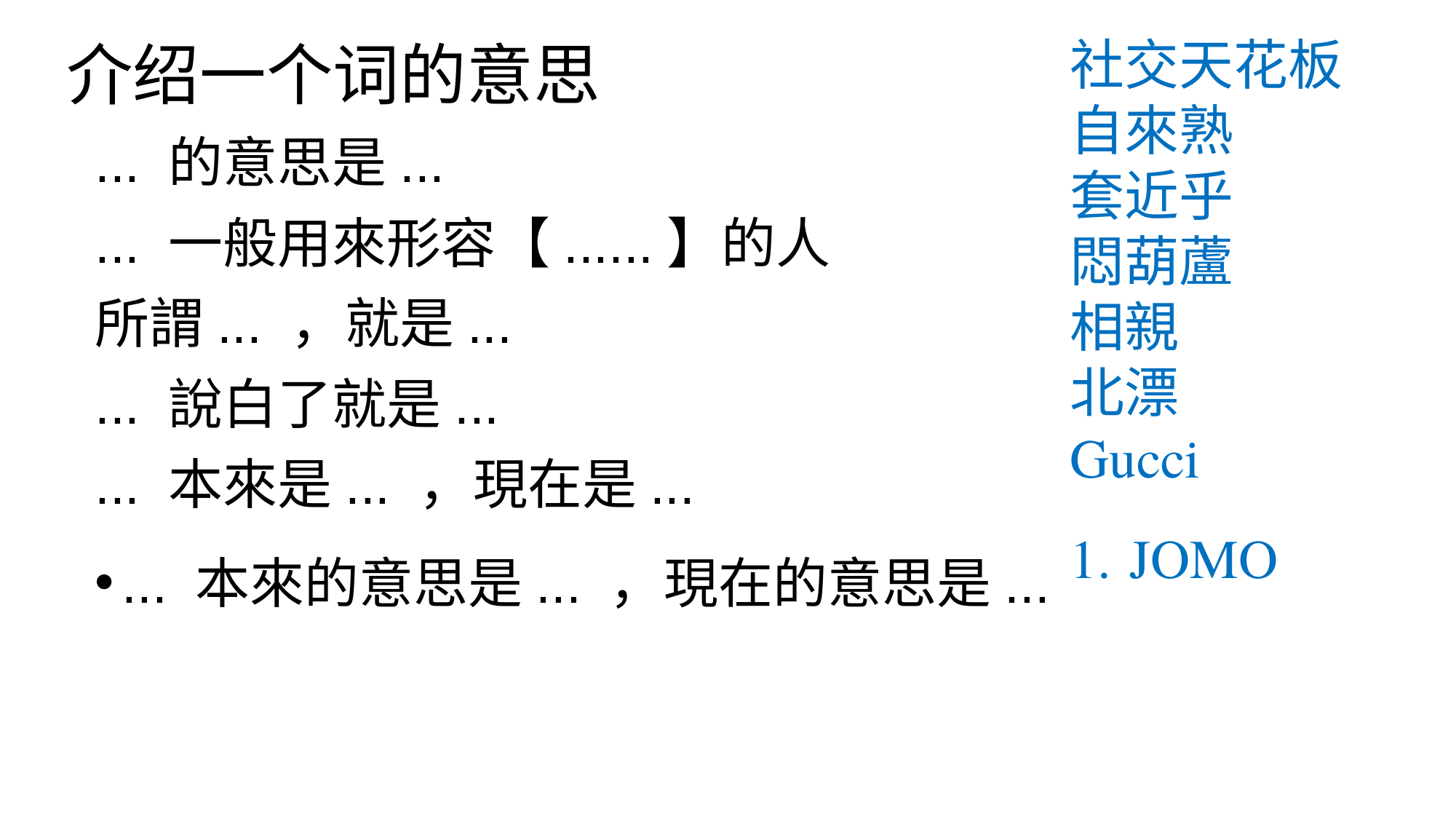

# 介绍一个词的意思
社交天花板
自來熟
套近乎
悶葫蘆
相親
北漂
Gucci
JOMO
... 的意思是...
... 一般用來形容【......】的人
所謂... ，就是...
... 說白了就是...
... 本來是... ，現在是...
... 本來的意思是... ，現在的意思是...